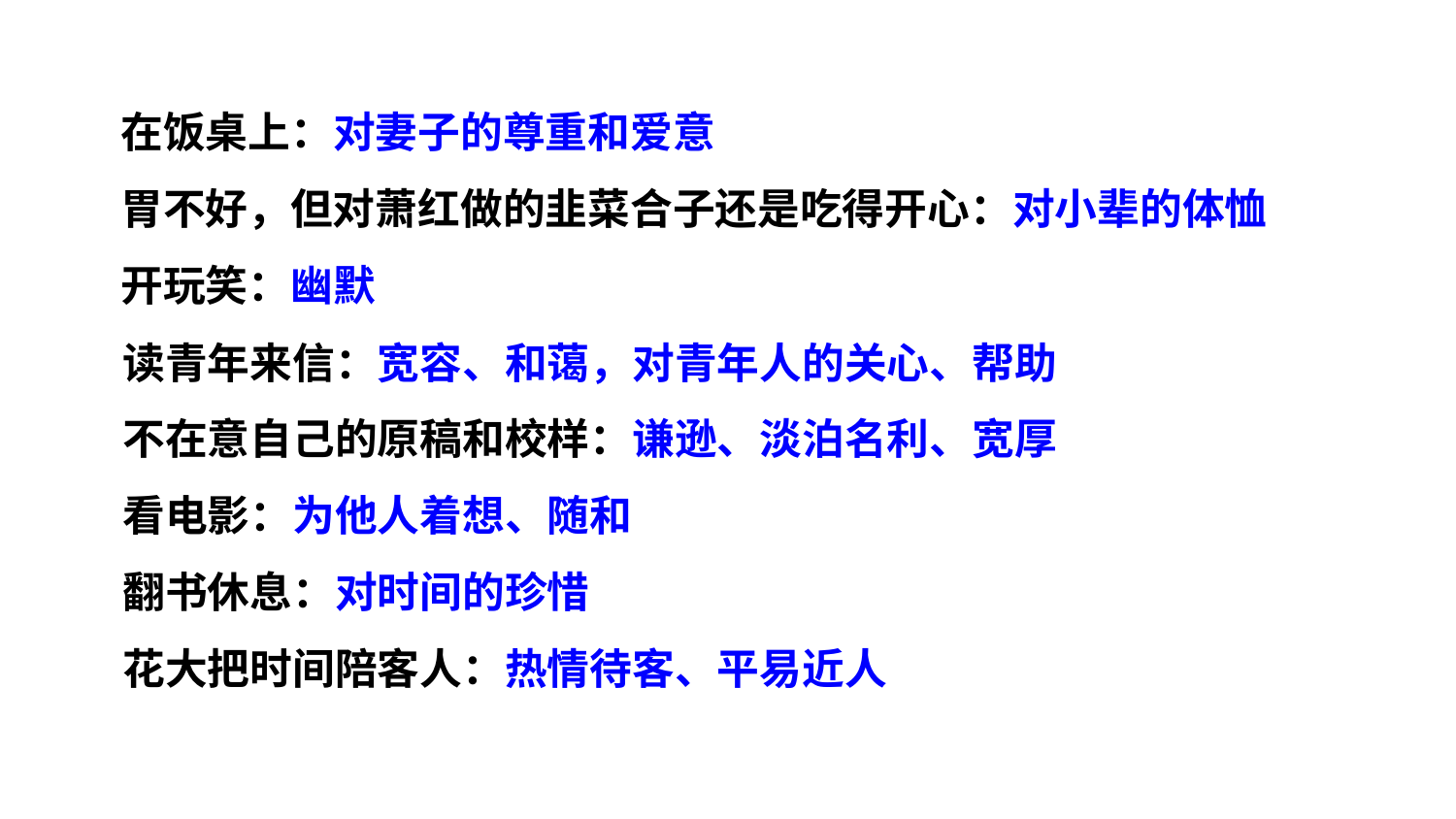

在饭桌上：对妻子的尊重和爱意
胃不好，但对萧红做的韭菜合子还是吃得开心：对小辈的体恤
开玩笑：幽默
读青年来信：宽容、和蔼，对青年人的关心、帮助
不在意自己的原稿和校样：谦逊、淡泊名利、宽厚
看电影：为他人着想、随和
翻书休息：对时间的珍惜
花大把时间陪客人：热情待客、平易近人